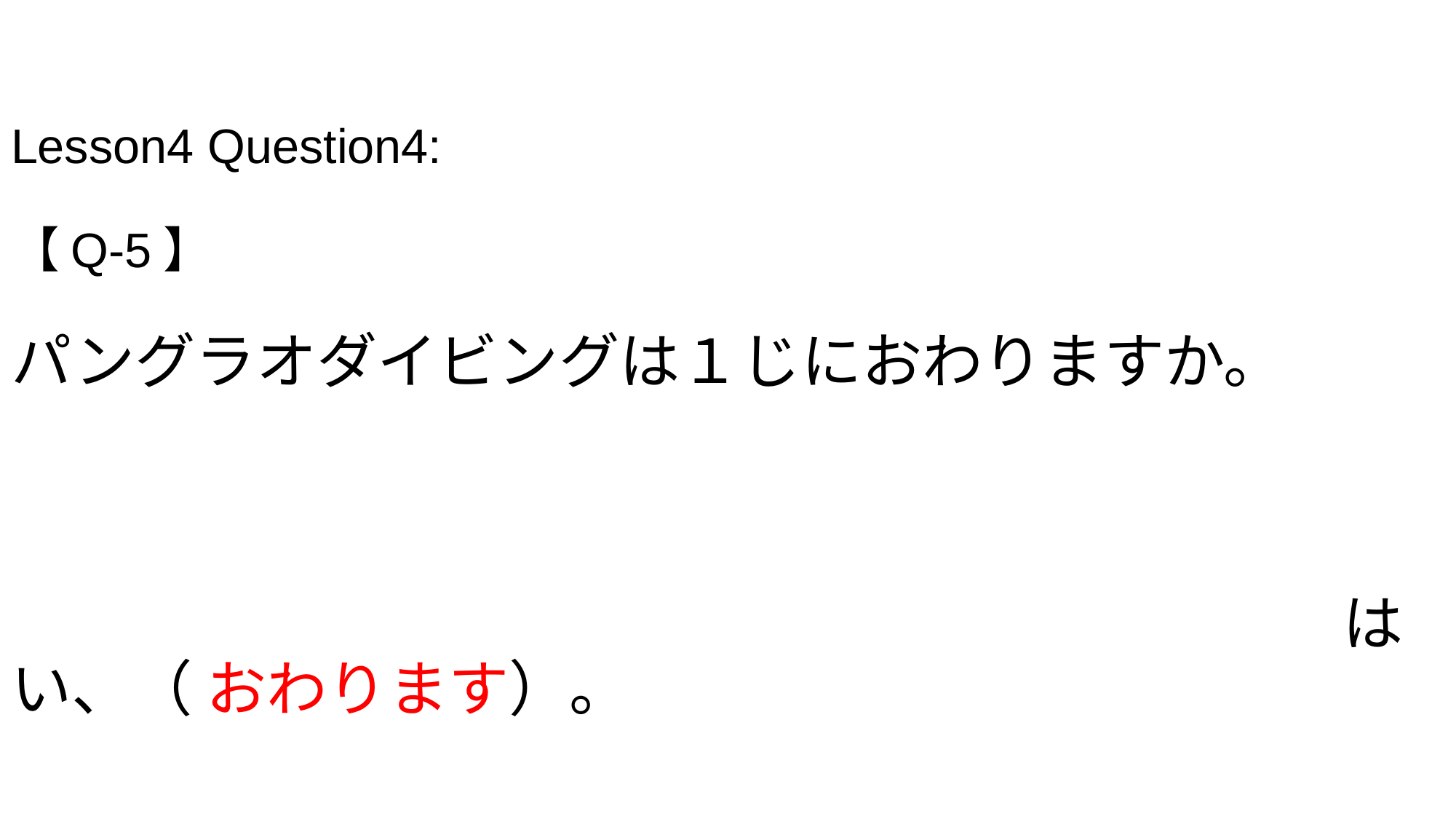

# Lesson4 Question4: 【Q-5】 パングラオダイビングは１じにおわりますか。 　　　　　　　　　　　　　　　　　　　　　　　　　 　　　　　　　　　　　　　　　　　　　　　　はい、（ おわります）。